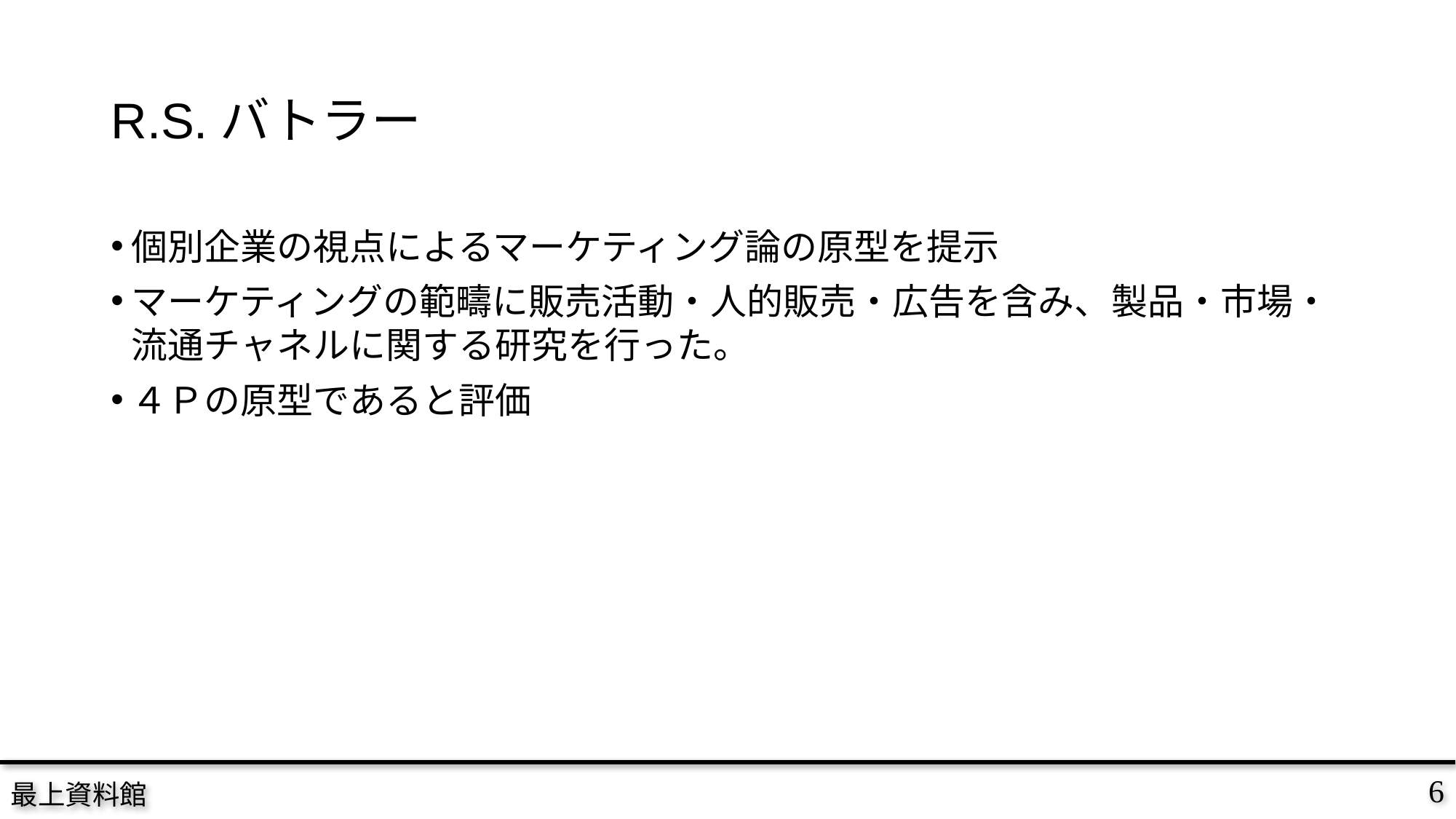

# R.S.バトラー
個別企業の視点によるマーケティング論の原型を提示
マーケティングの範疇に販売活動・人的販売・広告を含み、製品・市場・流通チャネルに関する研究を行った。
４Ｐの原型であると評価